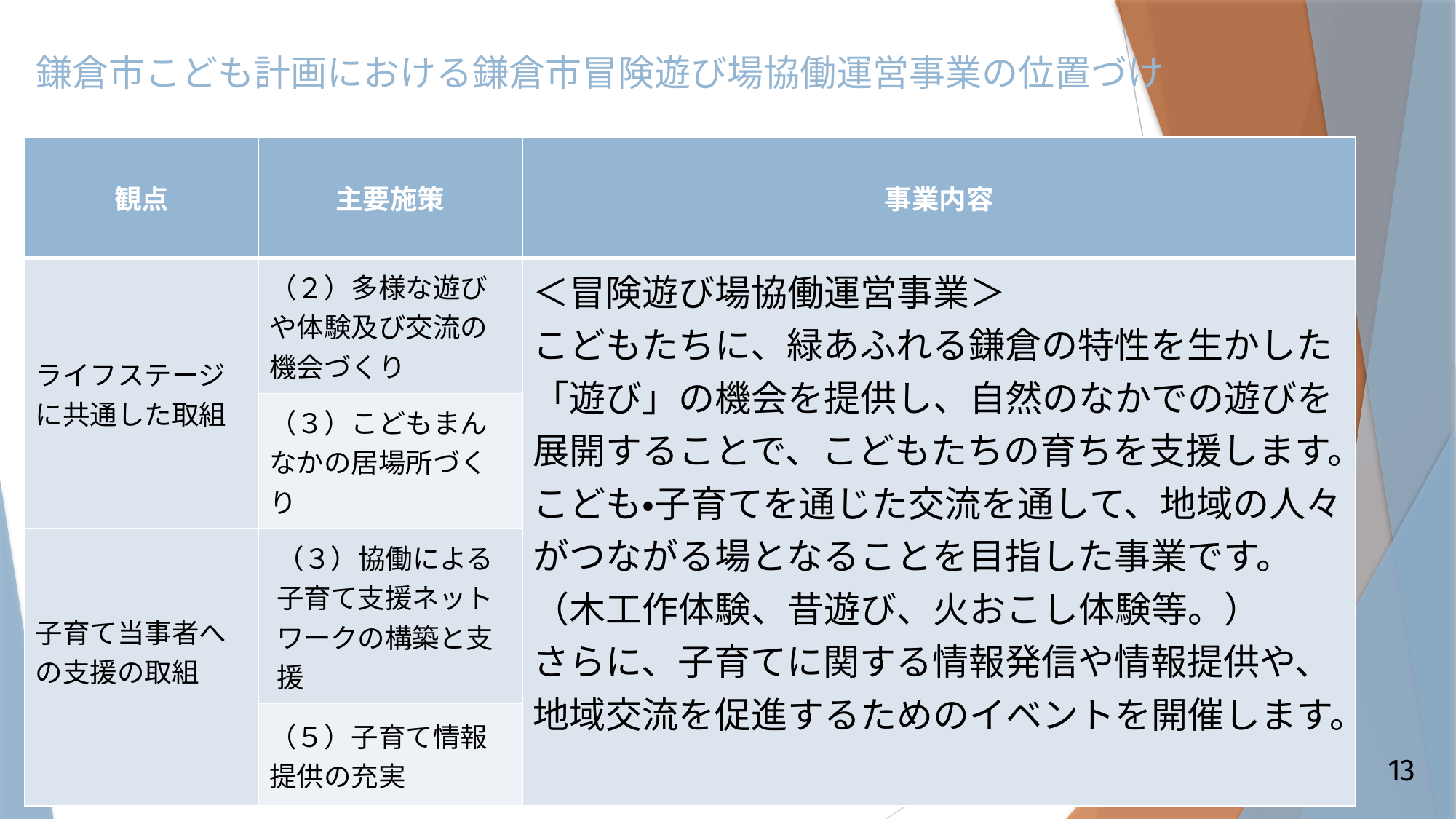

# 鎌倉市こども計画における鎌倉市冒険遊び場協働運営事業の位置づけ
| 観点 | 主要施策 | 事業内容 |
| --- | --- | --- |
| ライフステージに共通した取組 | （２）多様な遊びや体験及び交流の機会づくり | ＜冒険遊び場協働運営事業＞ こどもたちに、緑あふれる鎌倉の特性を生かした「遊び」の機会を提供し、自然のなかでの遊びを展開することで、こどもたちの育ちを支援します。こども・子育てを通じた交流を通して、地域の人々がつながる場となることを目指した事業です。（木工作体験、昔遊び、火おこし体験等。） さらに、子育てに関する情報発信や情報提供や、地域交流を促進するためのイベントを開催します。 |
|  | （３）こどもまんなかの居場所づくり |  |
| 子育て当事者への支援の取組 | （３）協働による子育て支援ネットワークの構築と支援 |  |
|  | （５）子育て情報提供の充実 |  |

13